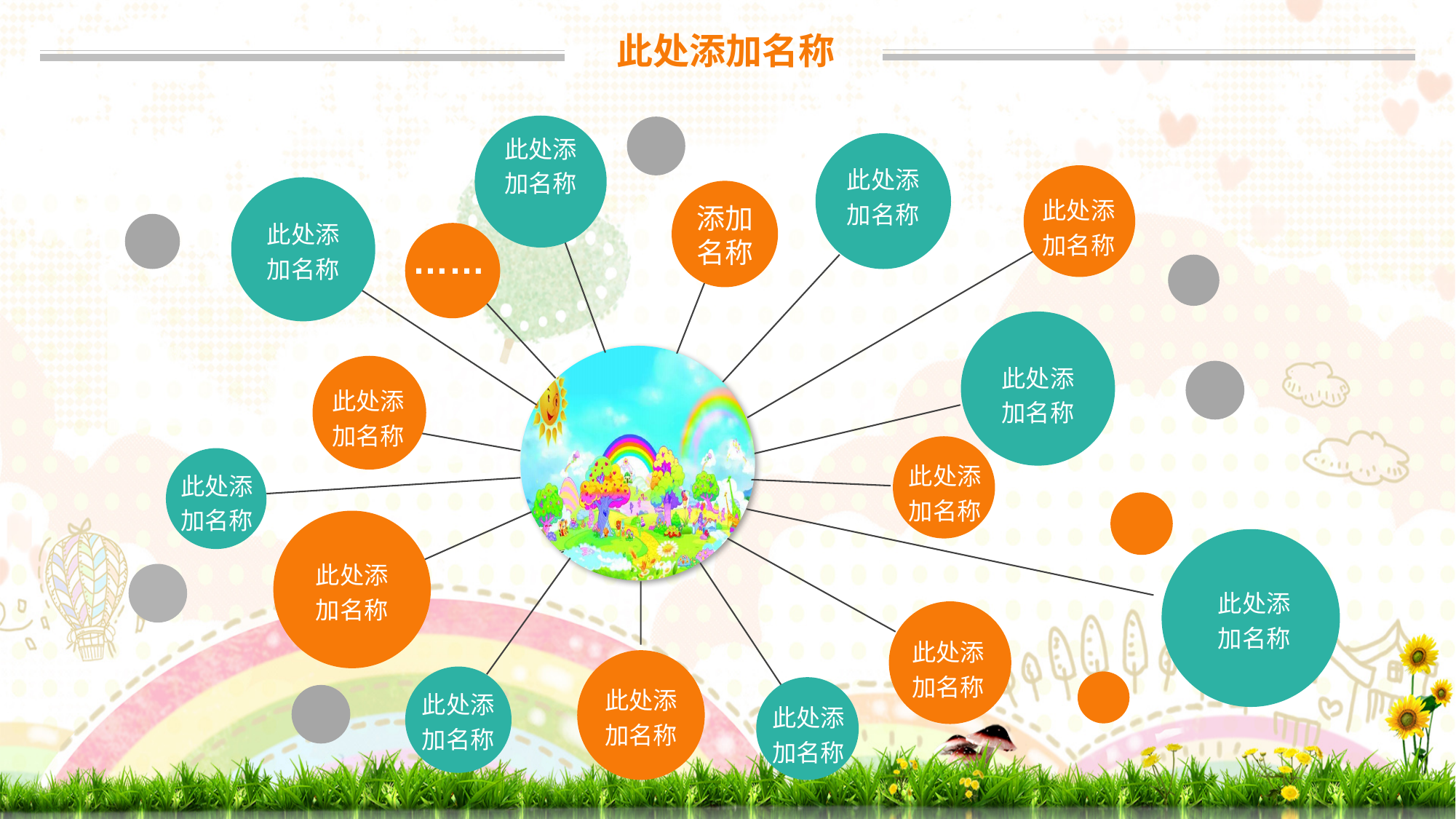

此处添加名称

此处添加名称

此处添
加名称

此处添加名称

此处添
加名称

添加名称

……

此处添
加名称

此处添加名称

此处添加名称

此处添加名称

此处添
加名称

此处添
加名称

此处添加名称

此处添
加名称

此处添加名称

此处添加名称